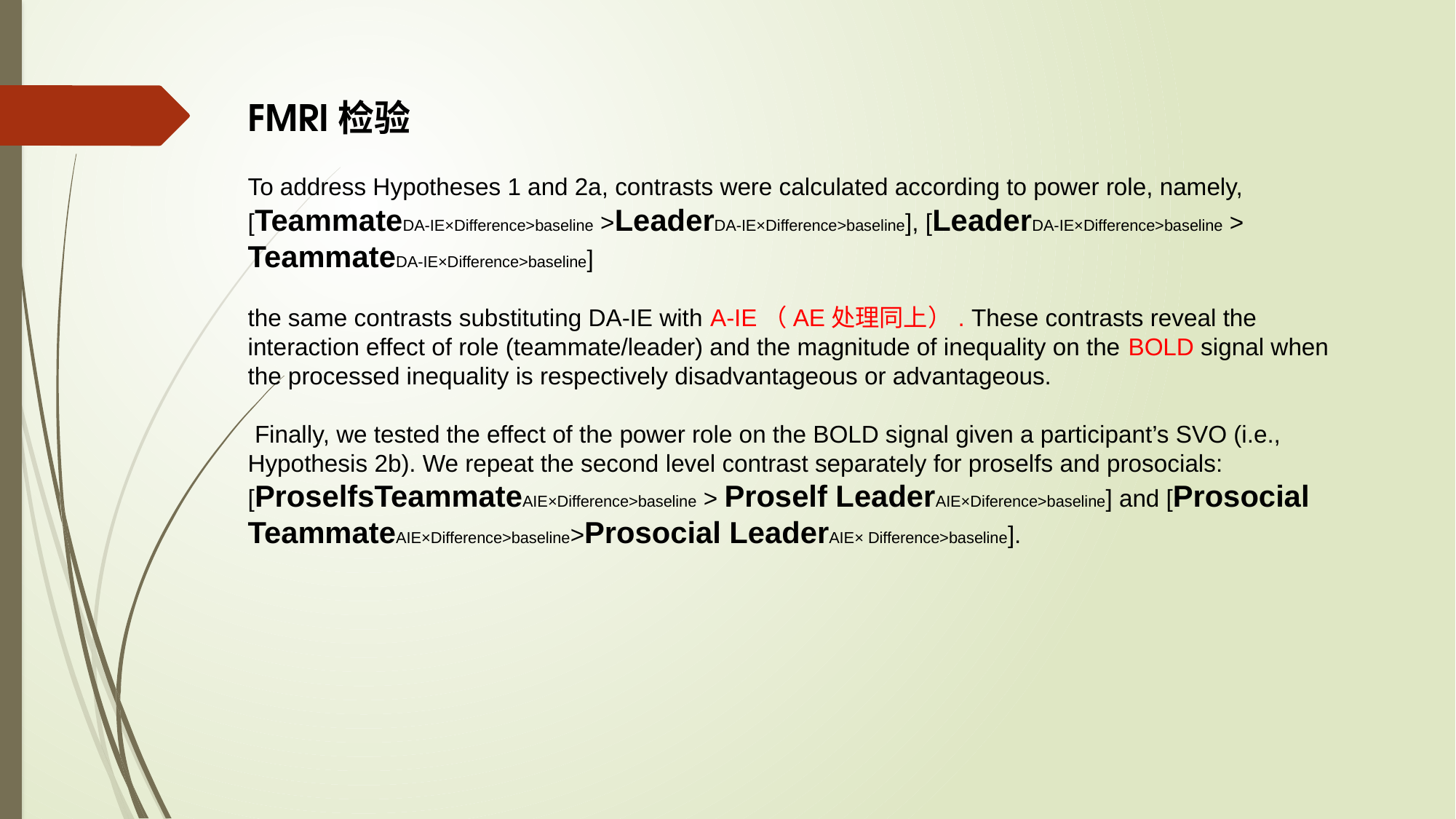

FMRI检验

To address Hypotheses 1 and 2a, contrasts were calculated according to power role, namely, [TeammateDA-IE×Difference>baseline >LeaderDA-IE×Difference>baseline], [LeaderDA-IE×Difference>baseline > TeammateDA-IE×Difference>baseline]

the same contrasts substituting DA-IE with A-IE（AE处理同上）. These contrasts reveal the interaction effect of role (teammate/leader) and the magnitude of inequality on the BOLD signal when the processed inequality is respectively disadvantageous or advantageous.

 Finally, we tested the effect of the power role on the BOLD signal given a participant’s SVO (i.e., Hypothesis 2b). We repeat the second level contrast separately for proselfs and prosocials: [ProselfsTeammateAIE×Difference>baseline > Proself LeaderAIE×Diference>baseline] and [Prosocial TeammateAIE×Difference>baseline>Prosocial LeaderAIE× Difference>baseline].